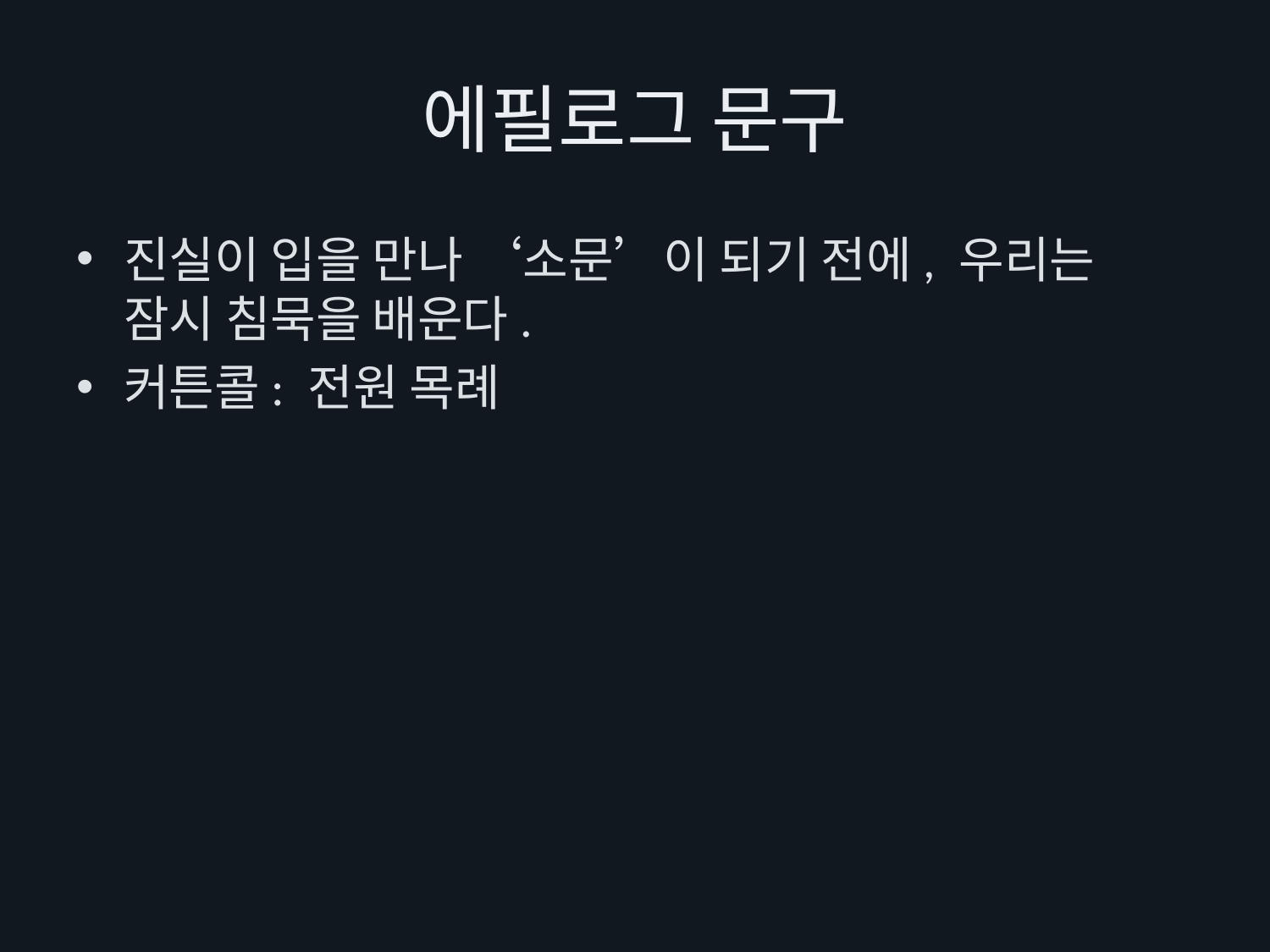

# 에필로그 문구
진실이 입을 만나 ‘소문’이 되기 전에, 우리는 잠시 침묵을 배운다.
커튼콜: 전원 목례